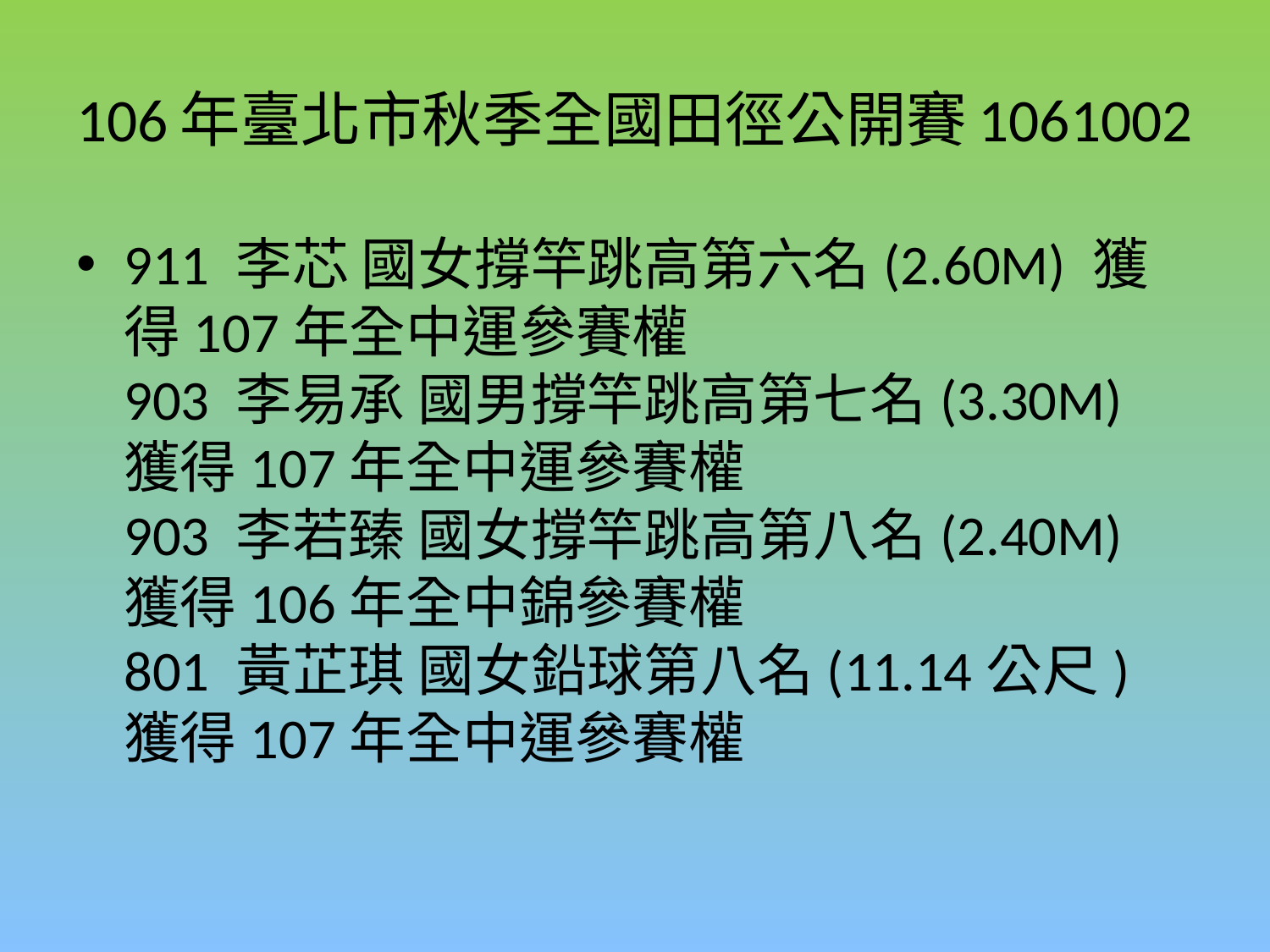

# 106年臺北市秋季全國田徑公開賽1061002
911 李芯 國女撐竿跳高第六名(2.60M) 獲得107年全中運參賽權
903 李易承 國男撐竿跳高第七名(3.30M) 獲得107年全中運參賽權
903 李若臻 國女撐竿跳高第八名(2.40M) 獲得106年全中錦參賽權
801 黃芷琪 國女鉛球第八名(11.14公尺) 獲得107年全中運參賽權